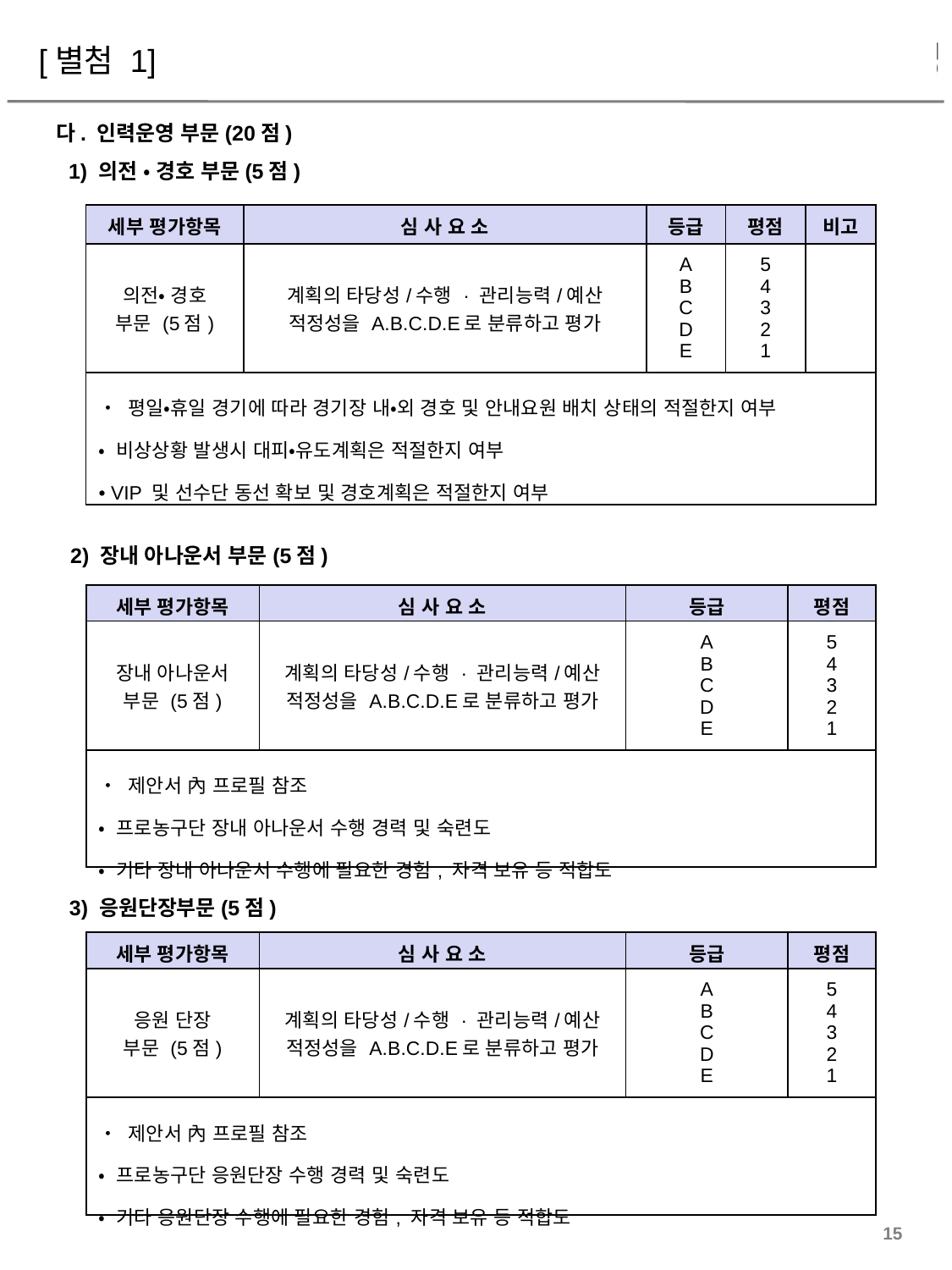

[별첨 1]
   다. 인력운영 부문(20점)
      1) 의전 • 경호 부문(5점)
| 세부 평가항목 | 심 사 요 소 | 등급 | 평점 | 비고 |
| --- | --- | --- | --- | --- |
| 의전• 경호 부문 (5점) | 계획의 타당성/수행 · 관리능력/예산 적정성을 A.B.C.D.E로 분류하고 평가 | A B C D E | 5 4 3 2 1 |  |
| • 평일•휴일 경기에 따라 경기장 내•외 경호 및 안내요원 배치 상태의 적절한지 여부 • 비상상황 발생시 대피•유도계획은 적절한지 여부 • VIP 및 선수단 동선 확보 및 경호계획은 적절한지 여부 |  |  |  |  |
      2) 장내 아나운서 부문(5점)
| 세부 평가항목 | 심 사 요 소 | 등급 | 평점 |
| --- | --- | --- | --- |
| 장내 아나운서 부문 (5점) | 계획의 타당성/수행 · 관리능력/예산 적정성을 A.B.C.D.E로 분류하고 평가 | A B C D E | 5 4 3 2 1 |
| • 제안서 內 프로필 참조 • 프로농구단 장내 아나운서 수행 경력 및 숙련도 • 기타 장내 아나운서 수행에 필요한 경험, 자격 보유 등 적합도 |  |  |  |
      3) 응원단장부문(5점)
| 세부 평가항목 | 심 사 요 소 | 등급 | 평점 |
| --- | --- | --- | --- |
| 응원 단장 부문 (5점) | 계획의 타당성/수행 · 관리능력/예산 적정성을 A.B.C.D.E로 분류하고 평가 | A B C D E | 5 4 3 2 1 |
| • 제안서 內 프로필 참조 • 프로농구단 응원단장 수행 경력 및 숙련도 • 기타 응원단장 수행에 필요한 경험, 자격 보유 등 적합도 |  |  |  |
15